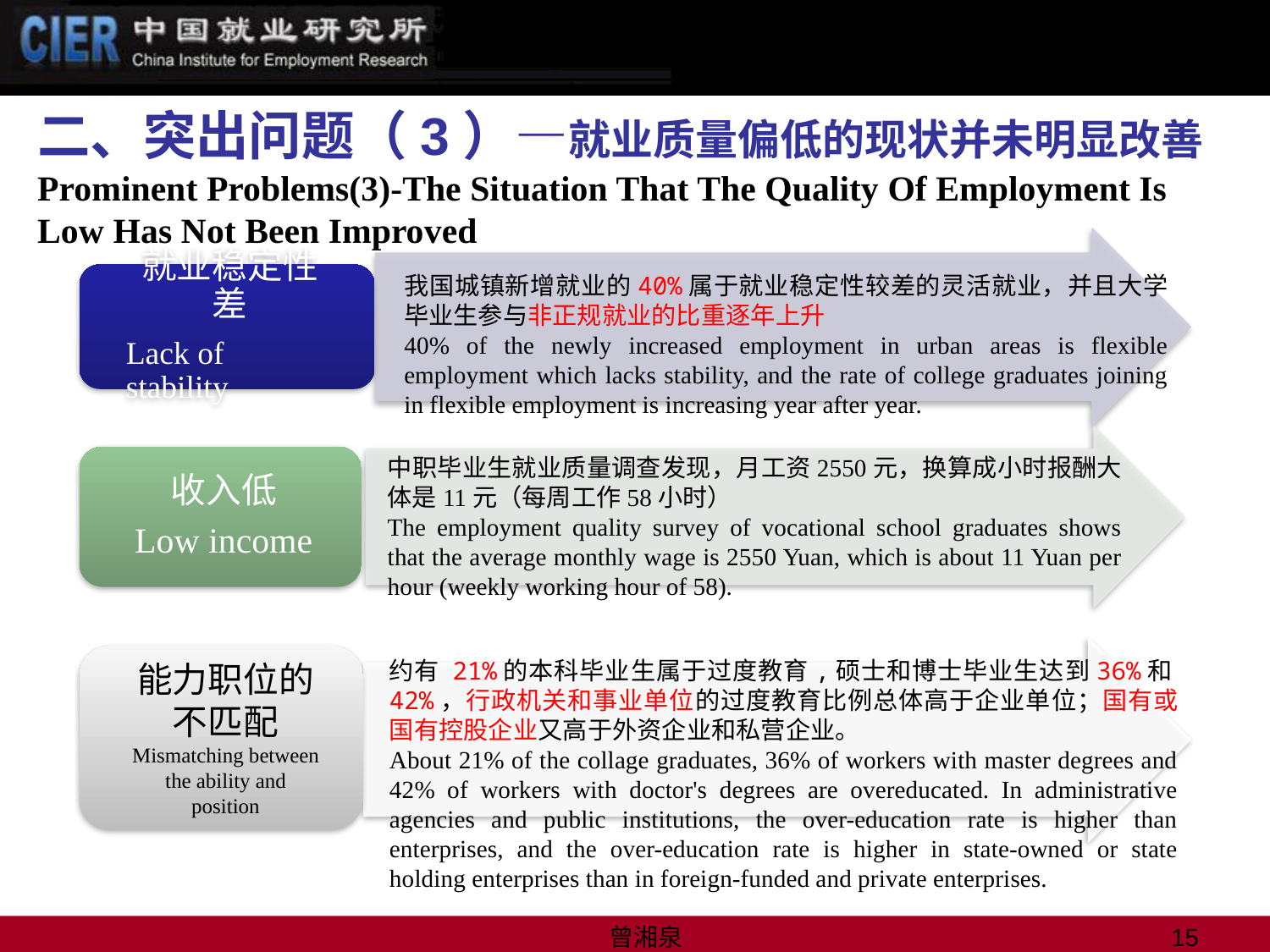

# 二、突出问题（3）—就业质量偏低的现状并未明显改善 Prominent Problems(3)-The Situation That The Quality Of Employment Is Low Has Not Been Improved
就业稳定性差
Lack of stability
收入低
Low income
能力职位的不匹配
Mismatching between the ability and position
我国城镇新增就业的40%属于就业稳定性较差的灵活就业，并且大学毕业生参与非正规就业的比重逐年上升
40% of the newly increased employment in urban areas is flexible employment which lacks stability, and the rate of college graduates joining in flexible employment is increasing year after year.
中职毕业生就业质量调查发现，月工资2550元，换算成小时报酬大体是11元（每周工作58小时）
The employment quality survey of vocational school graduates shows that the average monthly wage is 2550 Yuan, which is about 11 Yuan per hour (weekly working hour of 58).
约有 21%的本科毕业生属于过度教育,硕士和博士毕业生达到36%和42%，行政机关和事业单位的过度教育比例总体高于企业单位；国有或国有控股企业又高于外资企业和私营企业。
About 21% of the collage graduates, 36% of workers with master degrees and 42% of workers with doctor's degrees are overeducated. In administrative agencies and public institutions, the over-education rate is higher than enterprises, and the over-education rate is higher in state-owned or state holding enterprises than in foreign-funded and private enterprises.
曾湘泉
15